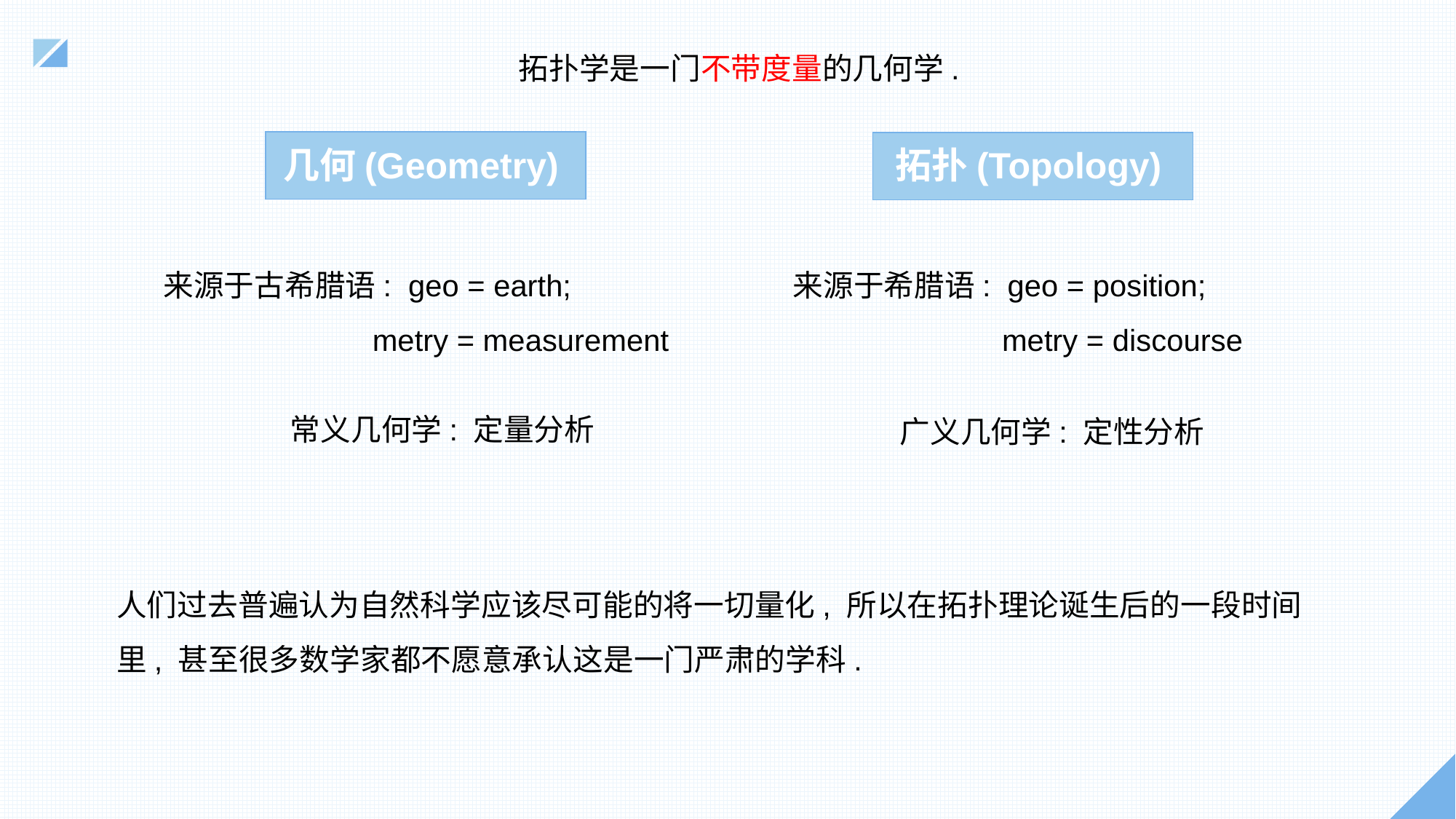

拓扑学是一门不带度量的几何学.

几何(Geometry)

拓扑(Topology)
来源于希腊语:  geo = position;
                         metry = discourse
来源于古希腊语:  geo = earth;
                         metry = measurement
常义几何学: 定量分析
广义几何学: 定性分析
人们过去普遍认为自然科学应该尽可能的将一切量化, 所以在拓扑理论诞生后的一段时间里, 甚至很多数学家都不愿意承认这是一门严肃的学科.